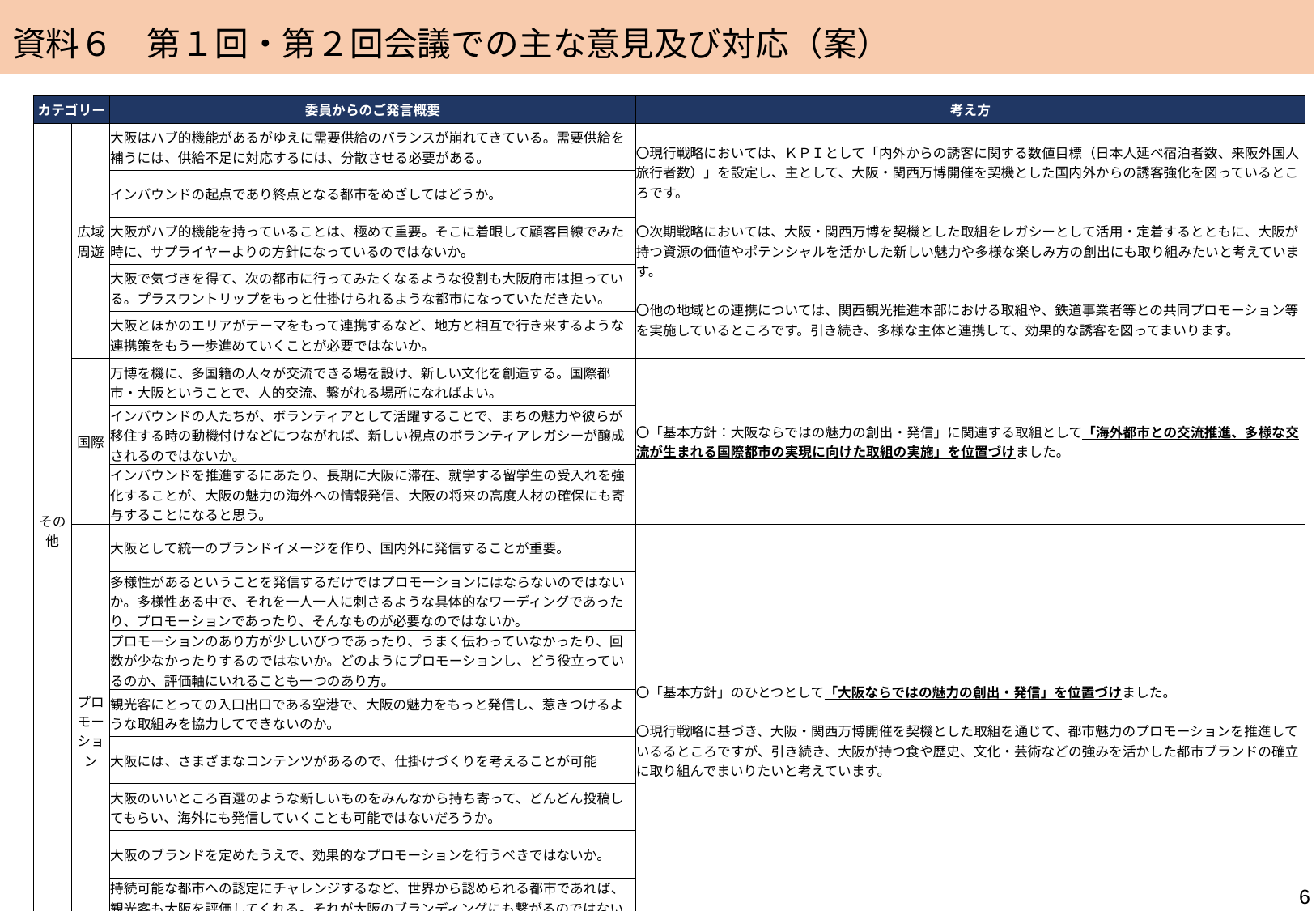

資料６　第１回・第２回会議での主な意見及び対応（案）
| カテゴリー |  | 委員からのご発言概要 | 考え方 |
| --- | --- | --- | --- |
| その他 | 広域周遊 | 大阪はハブ的機能があるがゆえに需要供給のバランスが崩れてきている。需要供給を補うには、供給不足に対応するには、分散させる必要がある。 | 〇現行戦略においては、ＫＰＩとして「内外からの誘客に関する数値目標（日本人延べ宿泊者数、来阪外国人旅行者数）」を設定し、主として、大阪・関西万博開催を契機とした国内外からの誘客強化を図っているところです。 〇次期戦略においては、大阪・関西万博を契機とした取組をレガシーとして活用・定着するとともに、大阪が持つ資源の価値やポテンシャルを活かした新しい魅力や多様な楽しみ方の創出にも取り組みたいと考えています。 〇他の地域との連携については、関西観光推進本部における取組や、鉄道事業者等との共同プロモーション等を実施しているところです。引き続き、多様な主体と連携して、効果的な誘客を図ってまいります。 |
|  |  | インバウンドの起点であり終点となる都市をめざしてはどうか。 |  |
|  |  | 大阪がハブ的機能を持っていることは、極めて重要。そこに着眼して顧客目線でみた時に、サプライヤーよりの方針になっているのではないか。 |  |
|  |  | 大阪で気づきを得て、次の都市に行ってみたくなるような役割も大阪府市は担っている。プラスワントリップをもっと仕掛けられるような都市になっていただきたい。 |  |
|  |  | 大阪とほかのエリアがテーマをもって連携するなど、地方と相互で行き来するような連携策をもう一歩進めていくことが必要ではないか。 |  |
|  | 国際 | 万博を機に、多国籍の人々が交流できる場を設け、新しい文化を創造する。国際都市・大阪ということで、人的交流、繋がれる場所になればよい。 | 〇「基本方針：大阪ならではの魅力の創出・発信」に関連する取組として「海外都市との交流推進、多様な交流が生まれる国際都市の実現に向けた取組の実施」を位置づけました。 |
|  |  | インバウンドの人たちが、ボランティアとして活躍することで、まちの魅力や彼らが移住する時の動機付けなどにつながれば、新しい視点のボランティアレガシーが醸成されるのではないか。 |  |
|  |  | インバウンドを推進するにあたり、長期に大阪に滞在、就学する留学生の受入れを強化することが、大阪の魅力の海外への情報発信、大阪の将来の高度人材の確保にも寄与することになると思う。 |  |
|  | プロモーション | 大阪として統一のブランドイメージを作り、国内外に発信することが重要。 | 〇「基本方針」のひとつとして「大阪ならではの魅力の創出・発信」を位置づけました。 〇現行戦略に基づき、大阪・関西万博開催を契機とした取組を通じて、都市魅力のプロモーションを推進しているるところですが、引き続き、大阪が持つ食や歴史、文化・芸術などの強みを活かした都市ブランドの確立に取り組んでまいりたいと考えています。 |
|  |  | 多様性があるということを発信するだけではプロモーションにはならないのではないか。多様性ある中で、それを一人一人に刺さるような具体的なワーディングであったり、プロモーションであったり、そんなものが必要なのではないか。 |  |
|  |  | プロモーションのあり方が少しいびつであったり、うまく伝わっていなかったり、回数が少なかったりするのではないか。どのようにプロモーションし、どう役立っているのか、評価軸にいれることも一つのあり方。 |  |
|  |  | 観光客にとっての入口出口である空港で、大阪の魅力をもっと発信し、惹きつけるような取組みを協力してできないのか。 |  |
|  |  | 大阪には、さまざまなコンテンツがあるので、仕掛けづくりを考えることが可能 |  |
|  |  | 大阪のいいところ百選のような新しいものをみんなから持ち寄って、どんどん投稿してもらい、海外にも発信していくことも可能ではないだろうか。 |  |
|  |  | 大阪のブランドを定めたうえで、効果的なプロモーションを行うべきではないか。 |  |
|  |  | 持続可能な都市への認定にチャレンジするなど、世界から認められる都市であれば、観光客も大阪を評価してくれる。それが大阪のブランディングにも繋がるのではないか。 |  |
6